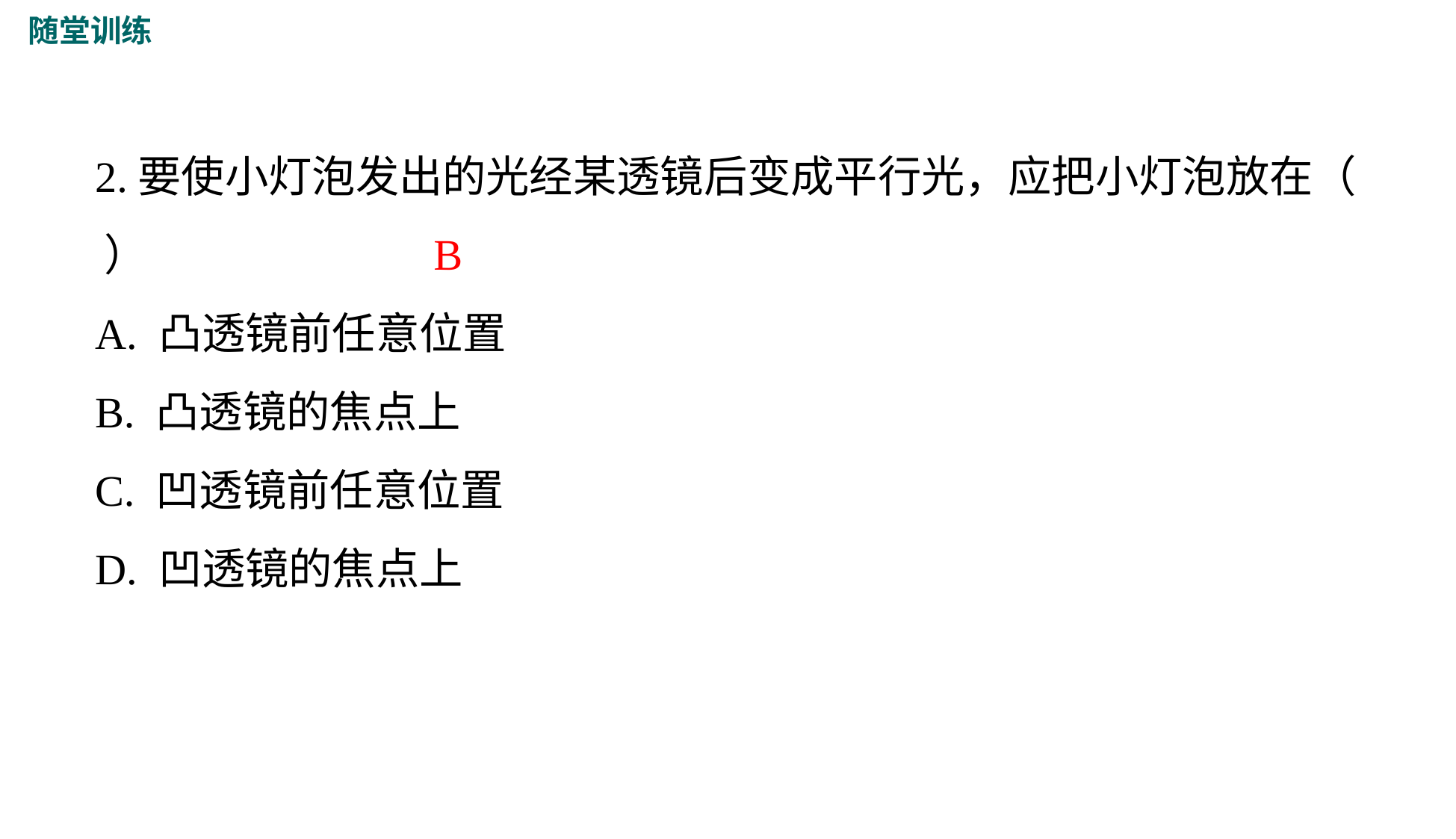

随堂训练
2.要使小灯泡发出的光经某透镜后变成平行光，应把小灯泡放在（   ）
A. 凸透镜前任意位置
B. 凸透镜的焦点上
C. 凹透镜前任意位置
D. 凹透镜的焦点上
B